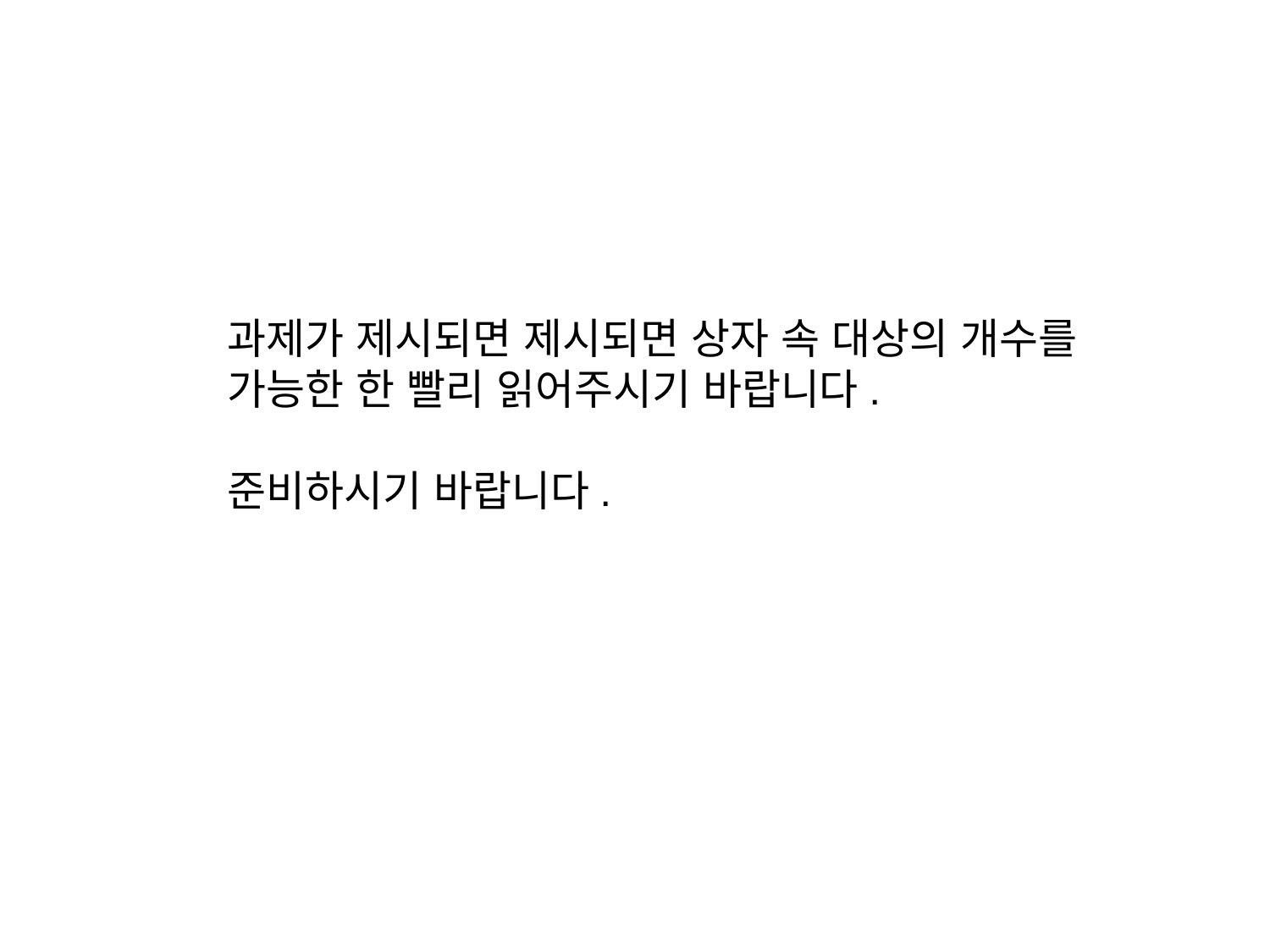

과제가 제시되면 제시되면 상자 속 대상의 개수를
가능한 한 빨리 읽어주시기 바랍니다.

준비하시기 바랍니다.